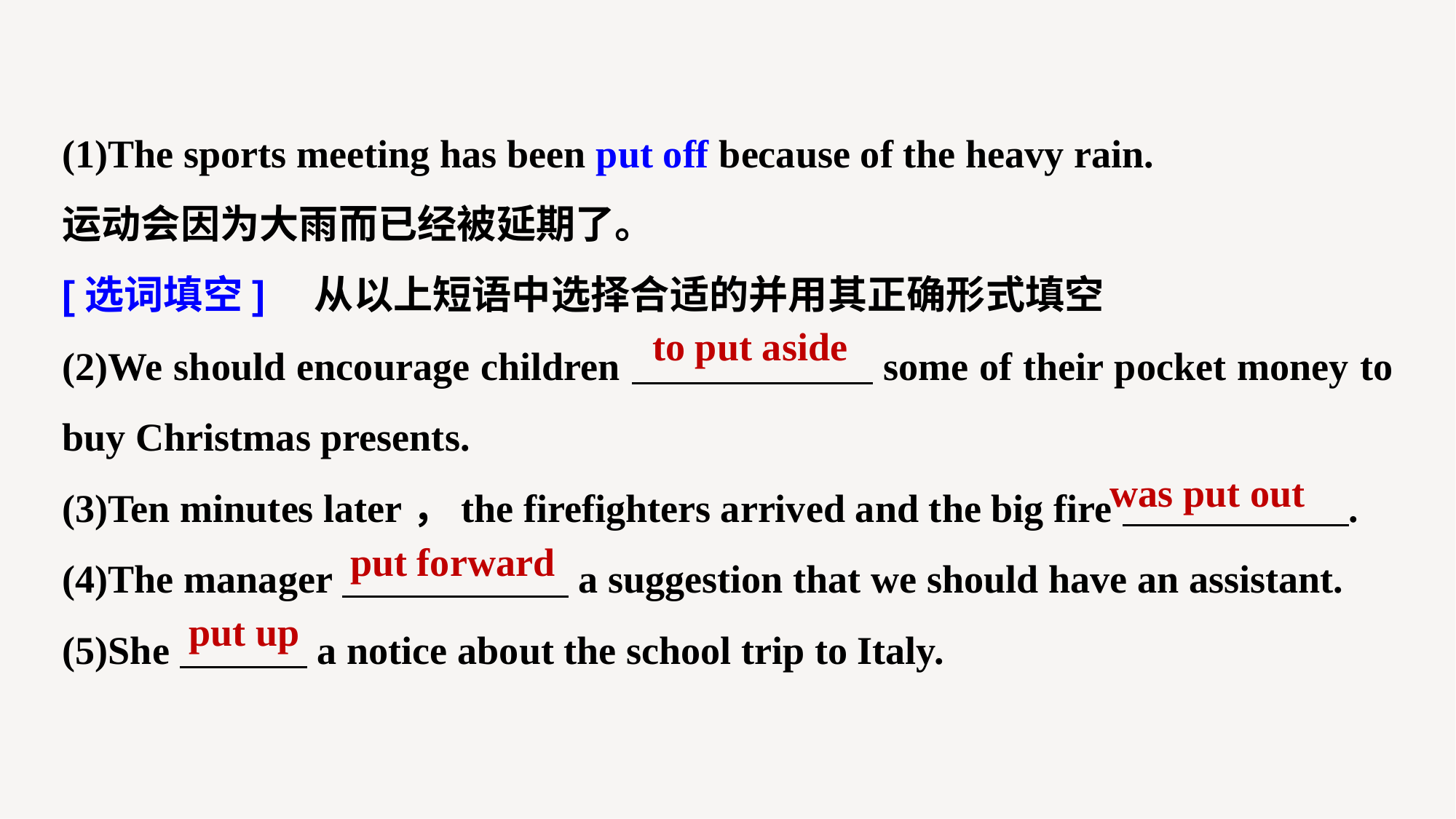

(1)The sports meeting has been put off because of the heavy rain.
运动会因为大雨而已经被延期了。
[选词填空]　从以上短语中选择合适的并用其正确形式填空
(2)We should encourage children                        some of their pocket money to buy Christmas presents.
(3)Ten minutes later，the firefighters arrived and the big fire                        .
(4)The manager                         a suggestion that we should have an assistant.
(5)She               a notice about the school trip to Italy.
to put aside
was put out
put forward
put up